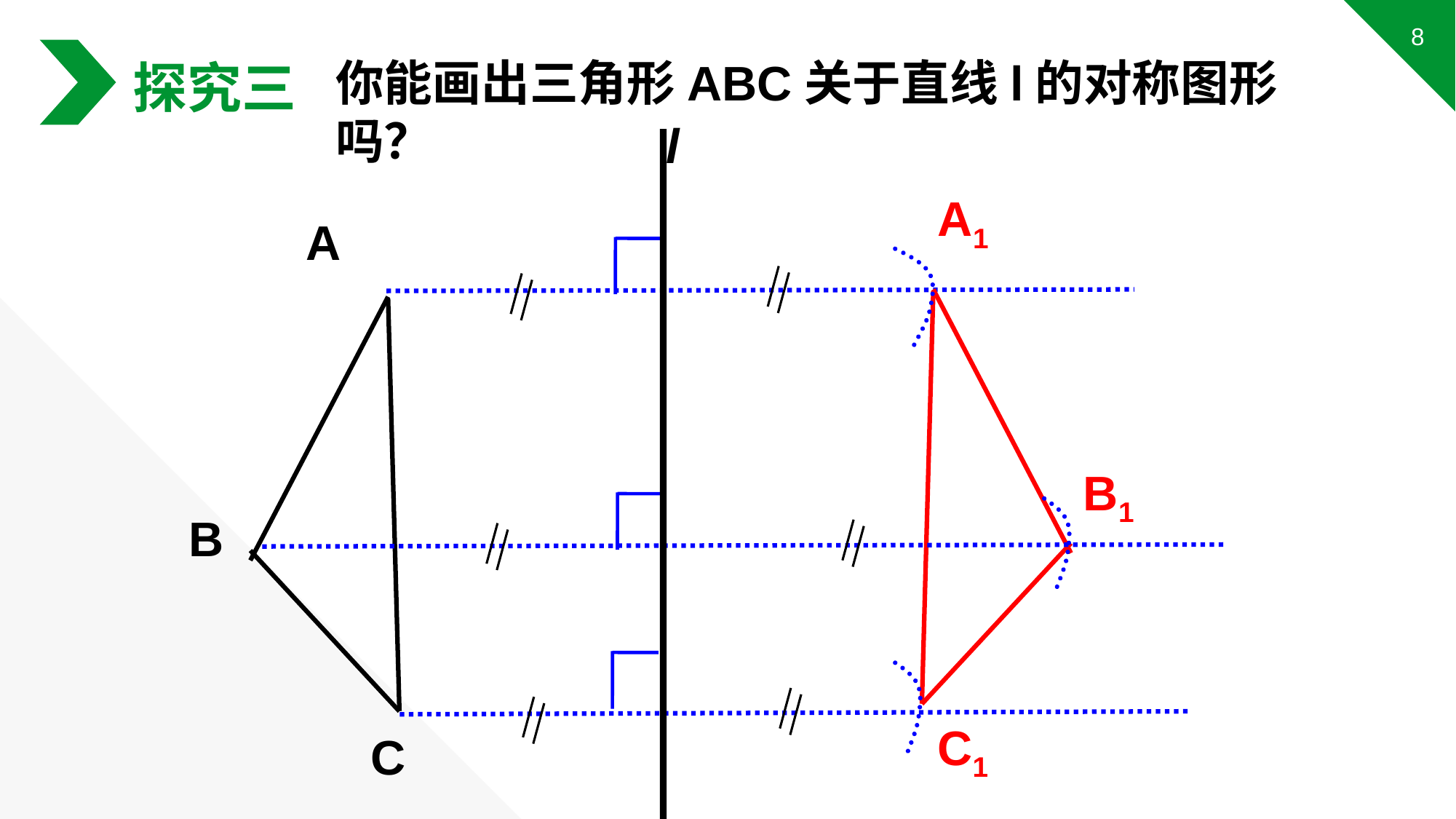

你能画出三角形ABC关于直线l的对称图形吗？
探究三

l

A1
A

B1

B

C1
C